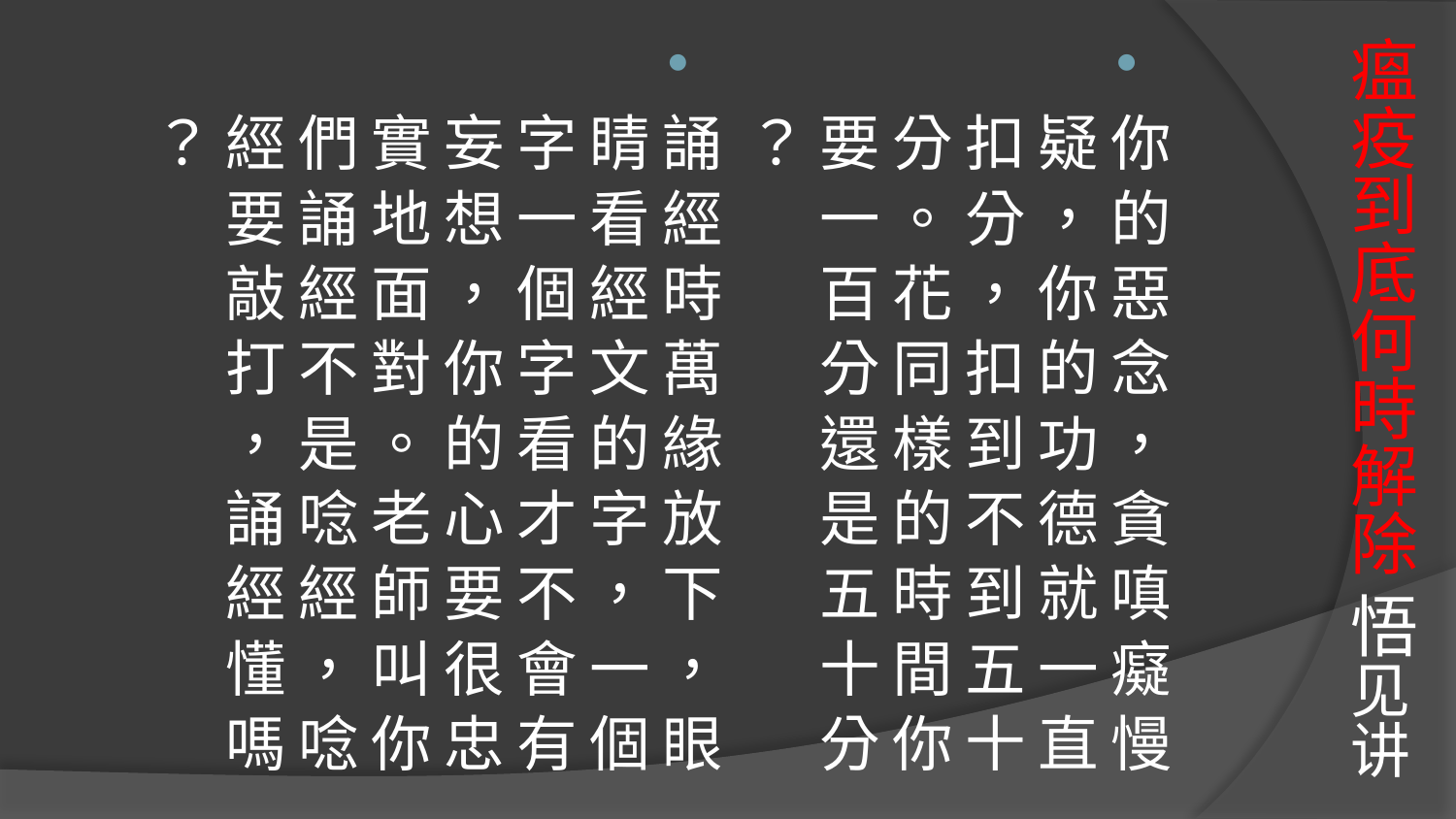

# 瘟疫到底何時解除 悟见讲
你 的 惡 念 ， 貪 嗔 癡 慢 疑 ， 你 的 功 德 就 一 直 扣 分 ， 扣 到 不 到 五 十 分 。 花 同 樣 的 時 間 你 要 一 百 分 還 是 五 十 分 ？
誦 經 時 萬 緣 放 下 ， 眼 睛 看 經 文 的 字 ， 一 個 字 一 個 字 看 才 不 會 有 妄 想 ， 你 的 心 要 很 忠 實 地 面 對 。 老 師 叫 你 們 誦 經 不 是 唸 經 ， 唸 經 要 敲 打 ， 誦 經 懂 嗎 ？